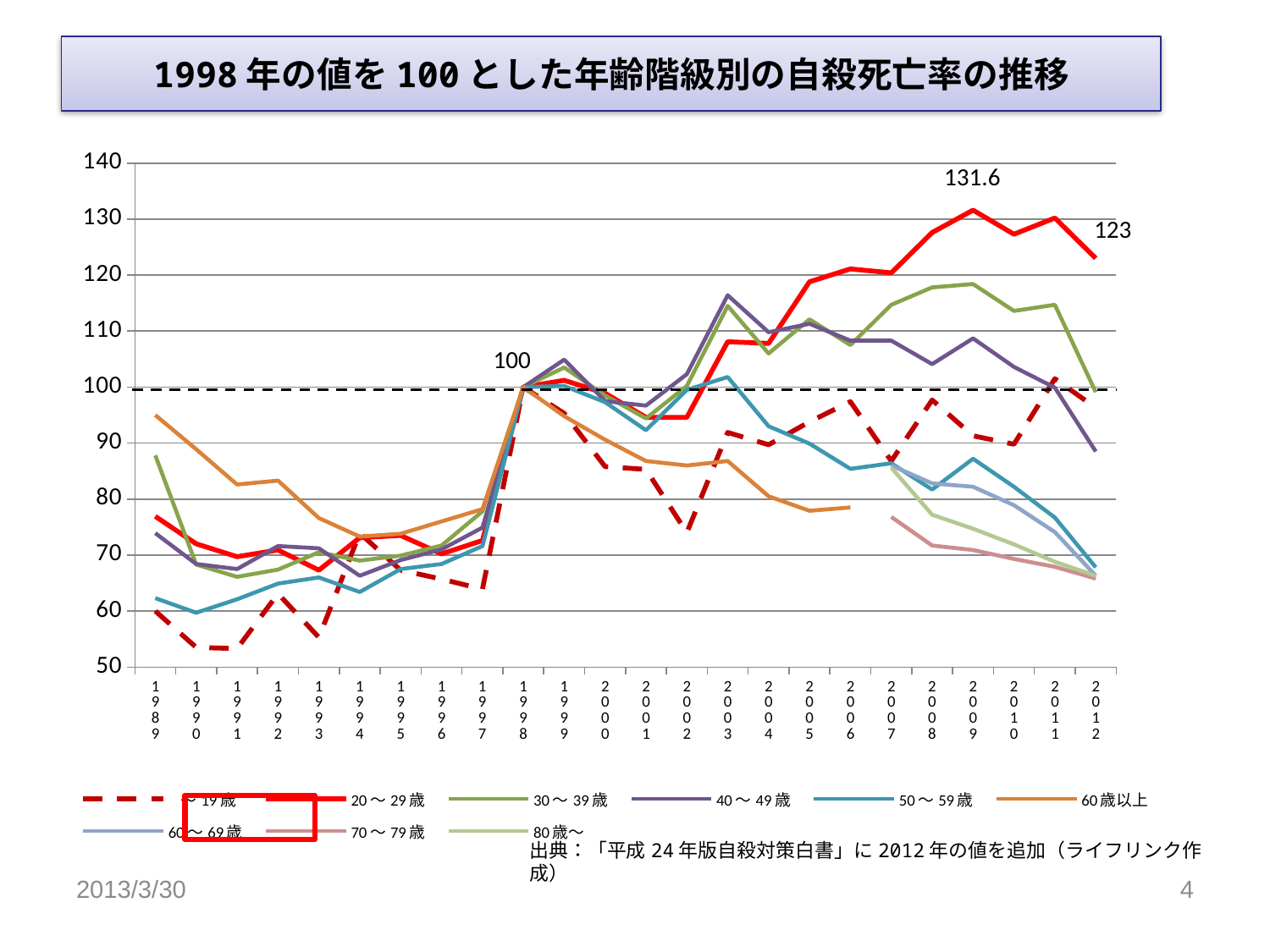

1998年の値を100とした年齢階級別の自殺死亡率の推移

### Chart

| Category |   ～19歳 | 20～29歳 | 30～39歳 | 40～49歳 | 50～59歳 | 60歳以上 | 60～69歳 | 70～79歳 | 80歳～ |
|---|---|---|---|---|---|---|---|---|---|
| 1989 | 60.0 | 76.9 | 87.8 | 73.9 | 62.3 | 95.0 | None | None | None |
| 1990 | 53.5 | 72.0 | 68.3 | 68.4 | 59.7 | 88.9 | None | None | None |
| 1991 | 53.3 | 69.7 | 66.1 | 67.5 | 62.1 | 82.6 | None | None | None |
| 1992 | 63.1 | 70.9 | 67.4 | 71.6 | 64.9 | 83.3 | None | None | None |
| 1993 | 55.3 | 67.3 | 70.5 | 71.2 | 66.0 | 76.6 | None | None | None |
| 1994 | 73.9 | 73.1 | 69.0 | 66.3 | 63.4 | 73.3 | None | None | None |
| 1995 | 67.3 | 73.5 | 69.9 | 69.1 | 67.5 | 73.8 | None | None | None |
| 1996 | 65.7 | 70.2 | 71.7 | 71.0 | 68.4 | 76.0 | None | None | None |
| 1997 | 63.9 | 72.6 | 77.8 | 74.9 | 71.6 | 78.2 | None | None | None |
| 1998 | 100.0 | 100.0 | 100.0 | 100.0 | 100.0 | 100.0 | None | None | None |
| 1999 | 95.3 | 101.2 | 103.5 | 104.9 | 100.2 | 94.8 | None | None | None |
| 2000 | 85.8 | 98.9 | 98.5 | 97.5 | 97.3 | 90.6 | None | None | None |
| 2001 | 85.3 | 94.6 | 94.4 | 96.7 | 92.3 | 86.8 | None | None | None |
| 2002 | 74.0 | 94.6 | 100.2 | 102.3 | 99.5 | 86.0 | None | None | None |
| 2003 | 91.9 | 108.1 | 114.5 | 116.4 | 101.8 | 86.8 | None | None | None |
| 2004 | 89.7 | 107.8 | 106.0 | 109.8 | 93.0 | 80.5 | None | None | None |
| 2005 | 93.8 | 118.8 | 112.1 | 111.3 | 89.9 | 77.9 | None | None | None |
| 2006 | 97.4 | 121.1 | 107.5 | 108.3 | 85.4 | 78.5 | None | None | None |
| 2007 | 86.8 | 120.4 | 114.7 | 108.3 | 86.4 | None | 86.0 | 76.8 | 85.6 |
| 2008 | 97.7 | 127.6 | 117.8 | 104.1 | 81.7 | None | 82.8 | 71.7 | 77.2 |
| 2009 | 91.3 | 131.6 | 118.4 | 108.7 | 87.2 | None | 82.2 | 70.9 | 74.7 |
| 2010 | 89.8 | 127.3 | 113.6 | 103.6 | 82.2 | None | 78.9 | 69.3 | 71.9 |
| 2011 | 101.5 | 130.2 | 114.7 | 99.9 | 76.7 | None | 74.1 | 67.9 | 68.8 |
| 2012 | 96.3 | 123.0 | 99.1 | 88.5 | 67.8 | None | 66.3 | 65.8 | 66.3 |
131.6
123
100

出典：「平成24年版自殺対策白書」に2012年の値を追加（ライフリンク作成）

2013/3/30
4